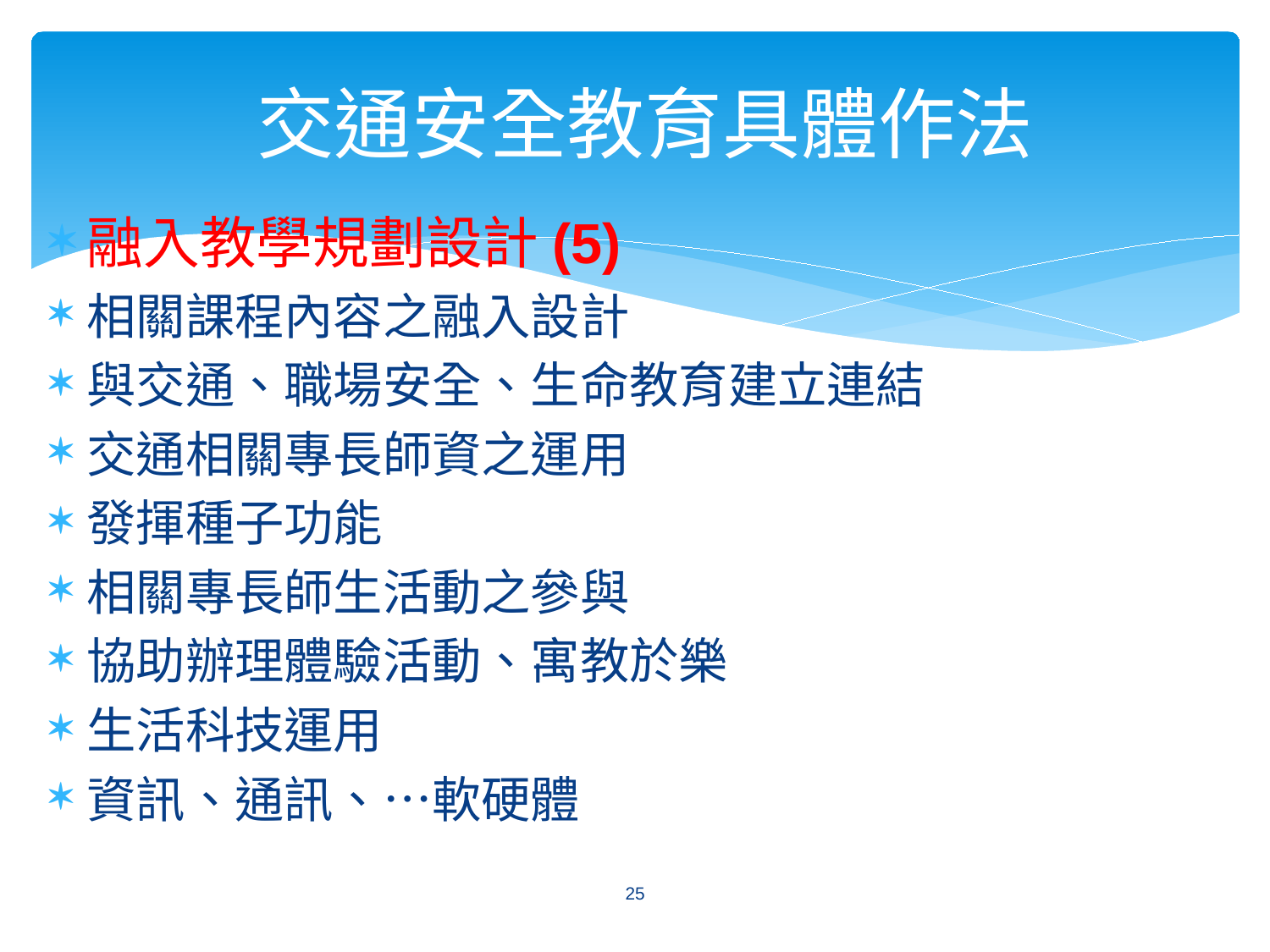

交通安全教育具體作法
融入教學規劃設計(5)
相關課程內容之融入設計
與交通、職場安全、生命教育建立連結
交通相關專長師資之運用
發揮種子功能
相關專長師生活動之參與
協助辦理體驗活動、寓教於樂
生活科技運用
資訊、通訊、…軟硬體
25